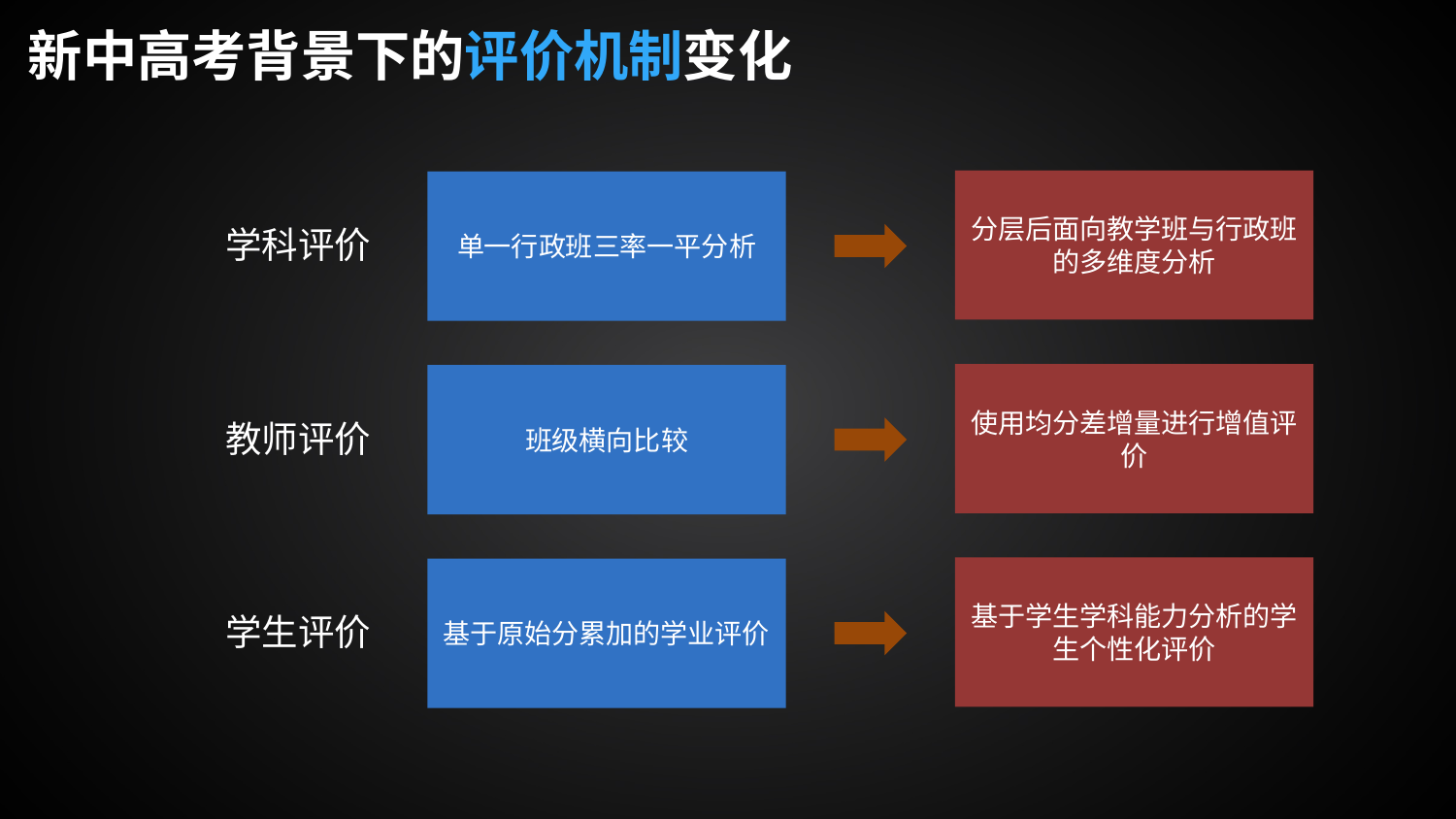

新中高考背景下的评价机制变化
分层后面向教学班与行政班的多维度分析
单一行政班三率一平分析
学科评价

使用均分差增量进行增值评价
班级横向比较
教师评价

基于学生学科能力分析的学生个性化评价
基于原始分累加的学业评价
学生评价